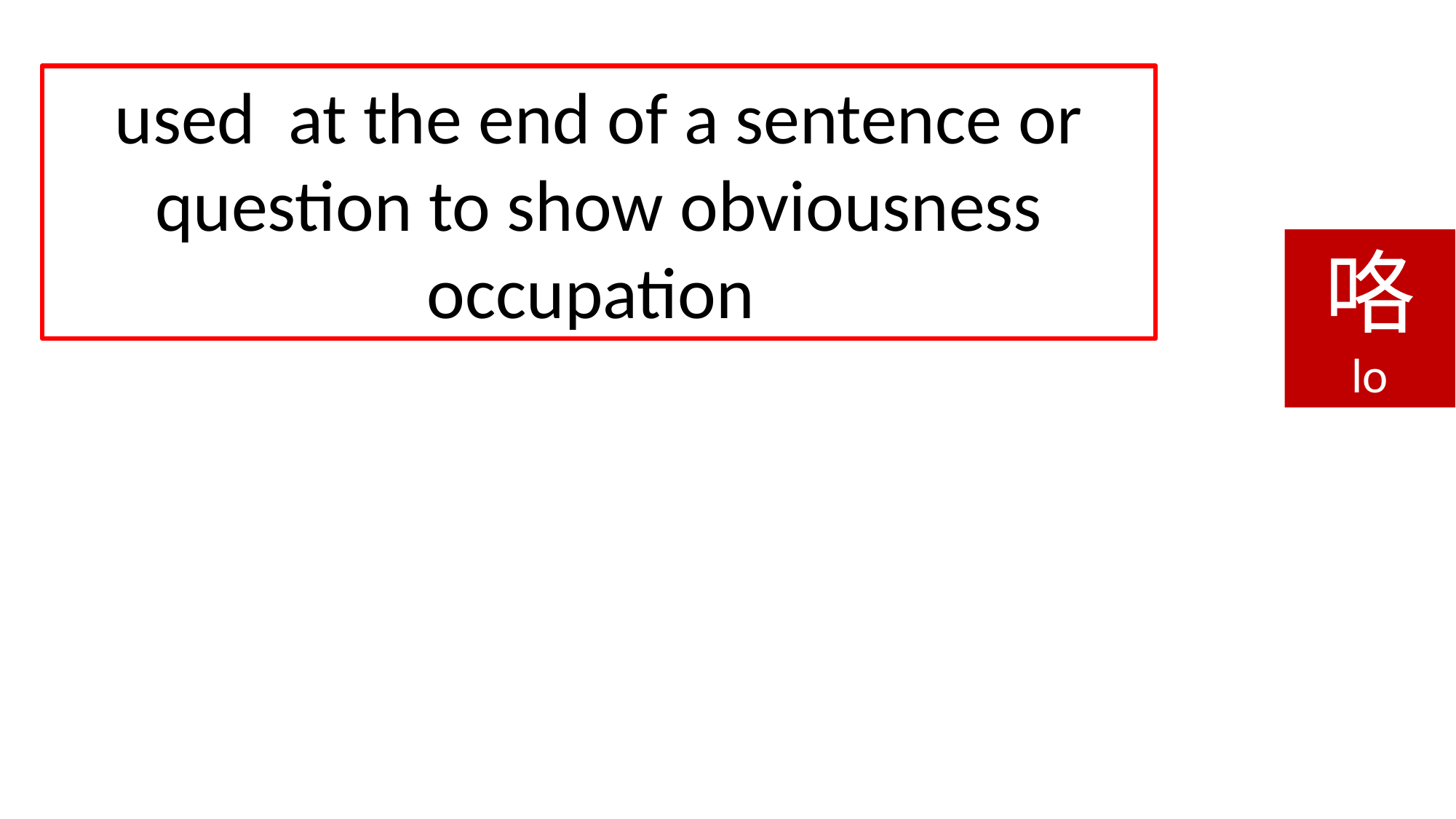

used  at the end of a sentence or question to show obviousness occupation
咯
lo